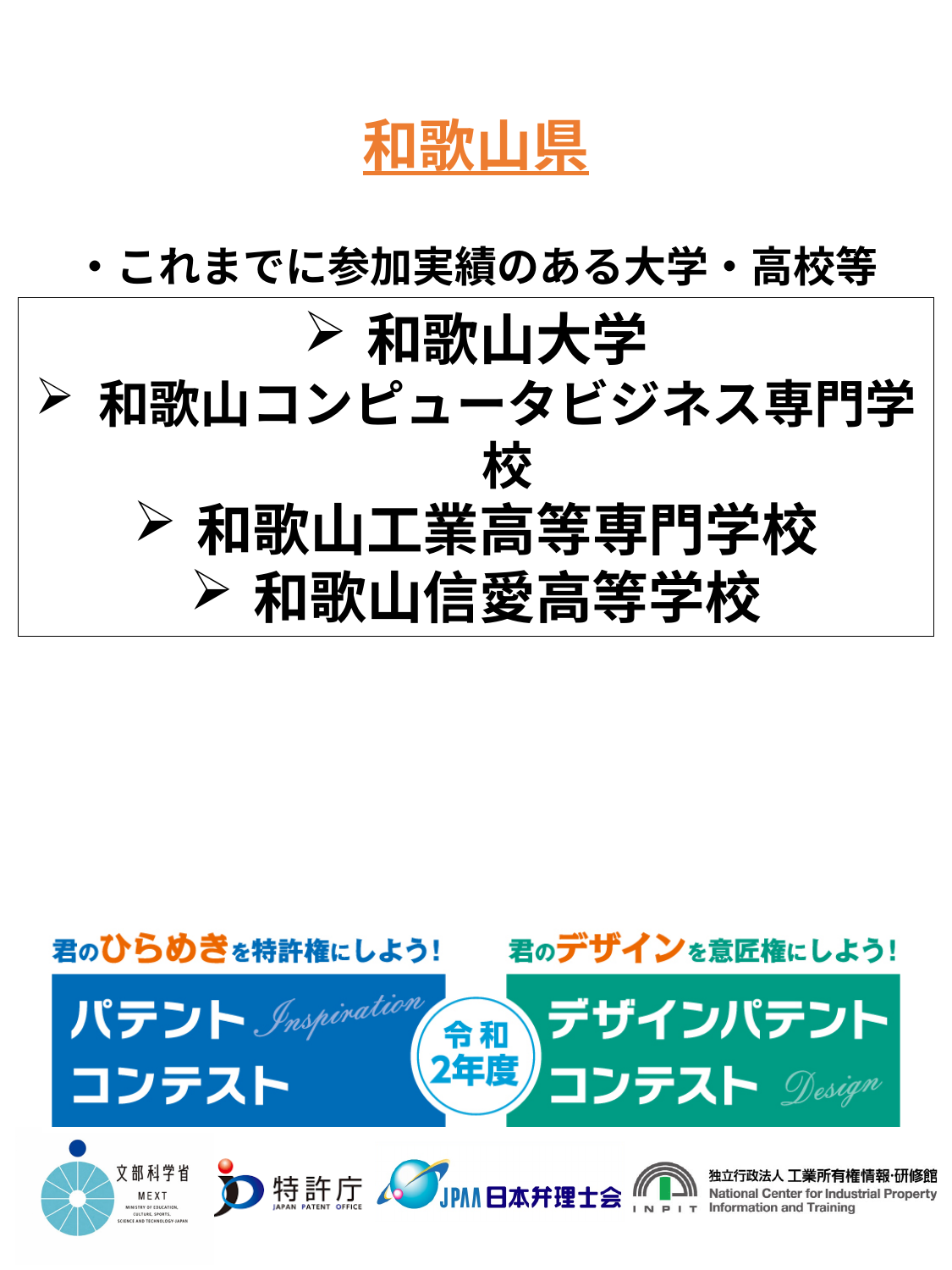

和歌山県
・これまでに参加実績のある大学・高校等
和歌山大学
和歌山コンピュータビジネス専門学校
和歌山工業高等専門学校
和歌山信愛高等学校